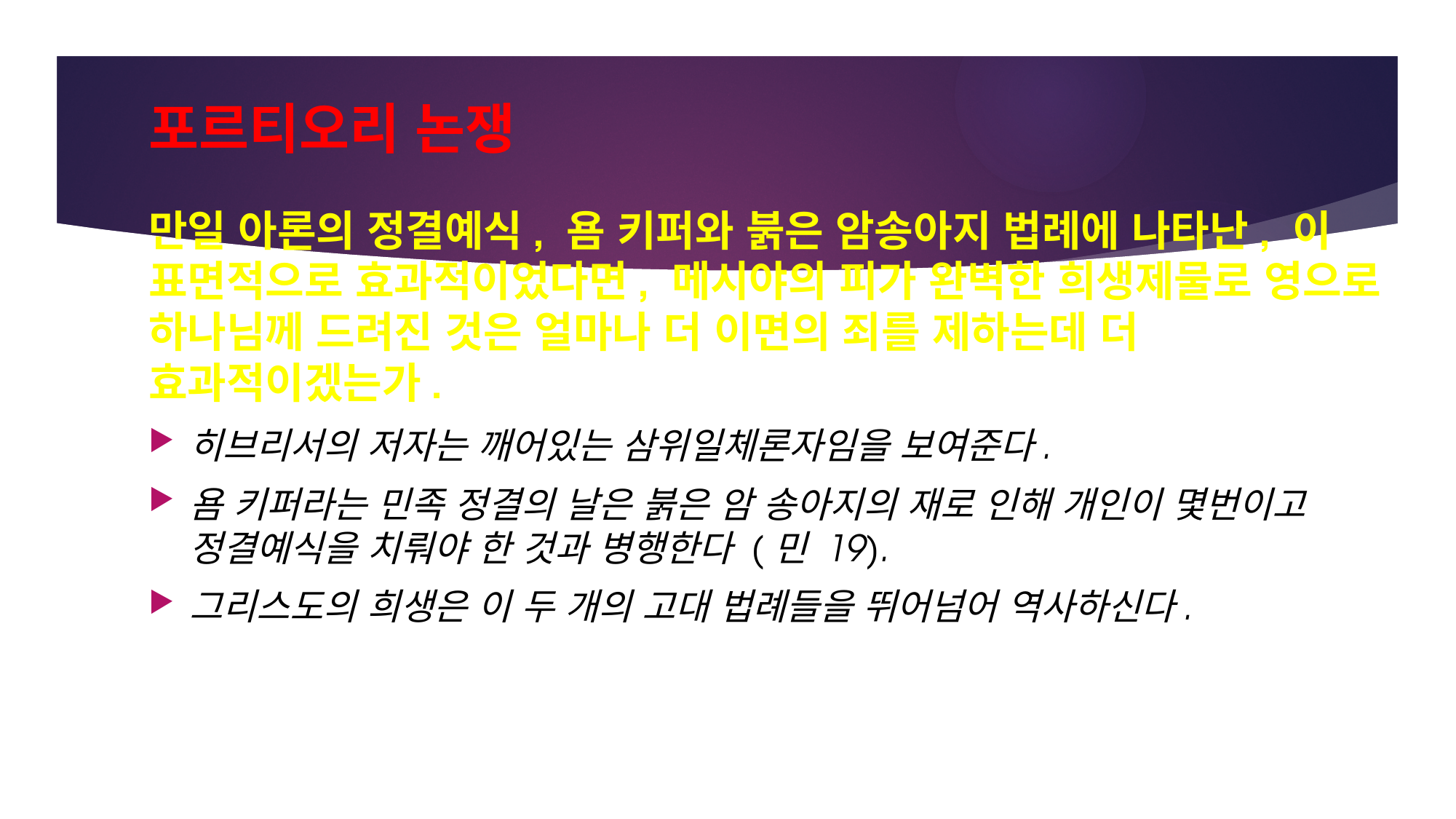

# 포르티오리 논쟁
만일 아론의 정결예식, 욤 키퍼와 붉은 암송아지 법례에 나타난, 이 표면적으로 효과적이었다면, 메시야의 피가 완벽한 희생제물로 영으로 하나님께 드려진 것은 얼마나 더 이면의 죄를 제하는데 더 효과적이겠는가.
히브리서의 저자는 깨어있는 삼위일체론자임을 보여준다.
욤 키퍼라는 민족 정결의 날은 붉은 암 송아지의 재로 인해 개인이 몇번이고 정결예식을 치뤄야 한 것과 병행한다 (민 19).
그리스도의 희생은 이 두 개의 고대 법례들을 뛰어넘어 역사하신다.